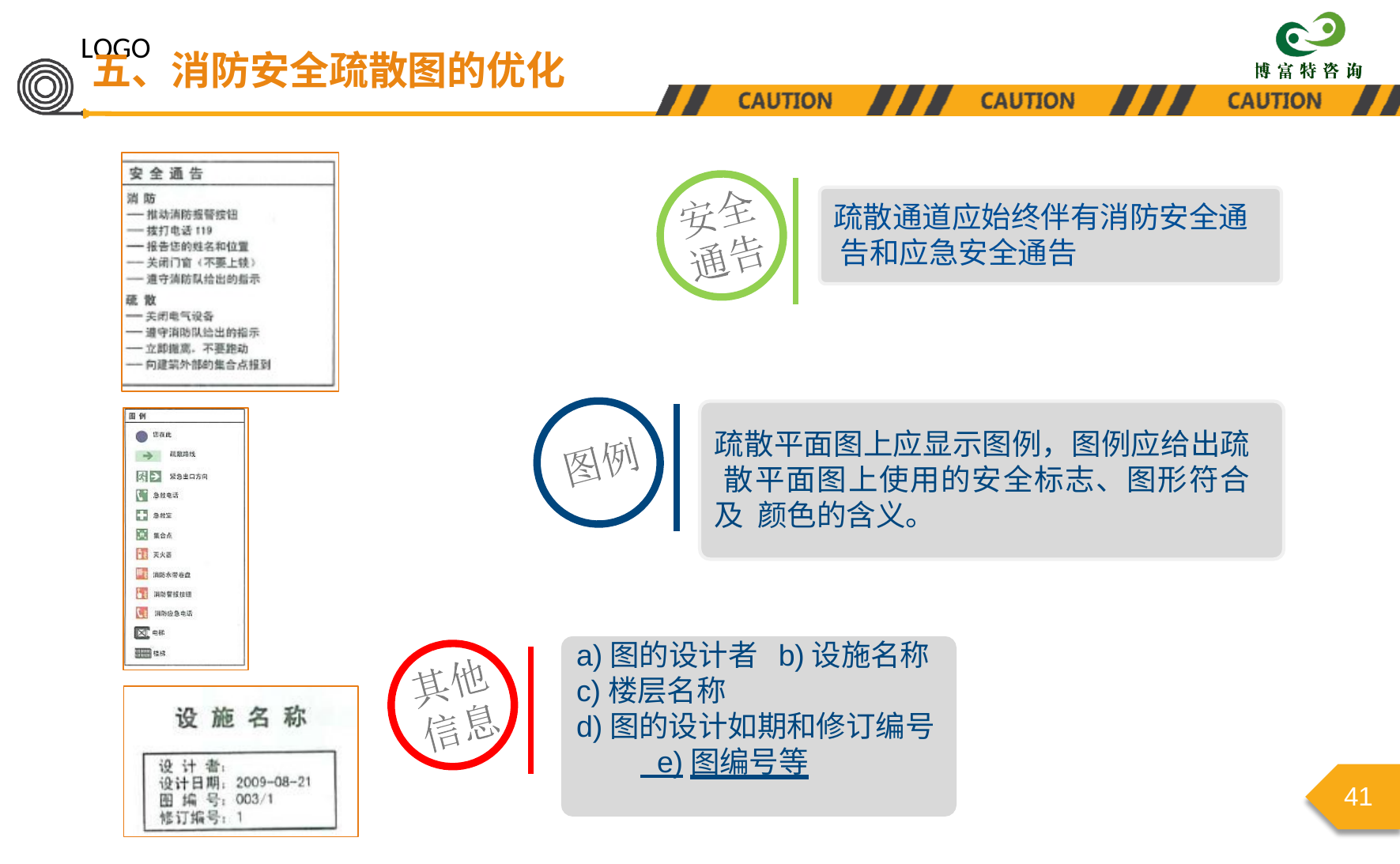

LOGO
五、消防安全疏散图的优化

疏散通道应始终伴有消防安全通  告和应急安全通告

疏散平面图上应显示图例，图例应给出疏  散平面图上使用的安全标志、图形符合及  颜色的含义。

a)图的设计者  b)设施名称  c)楼层名称
d)图的设计如期和修订编号
  e)图编号等

41